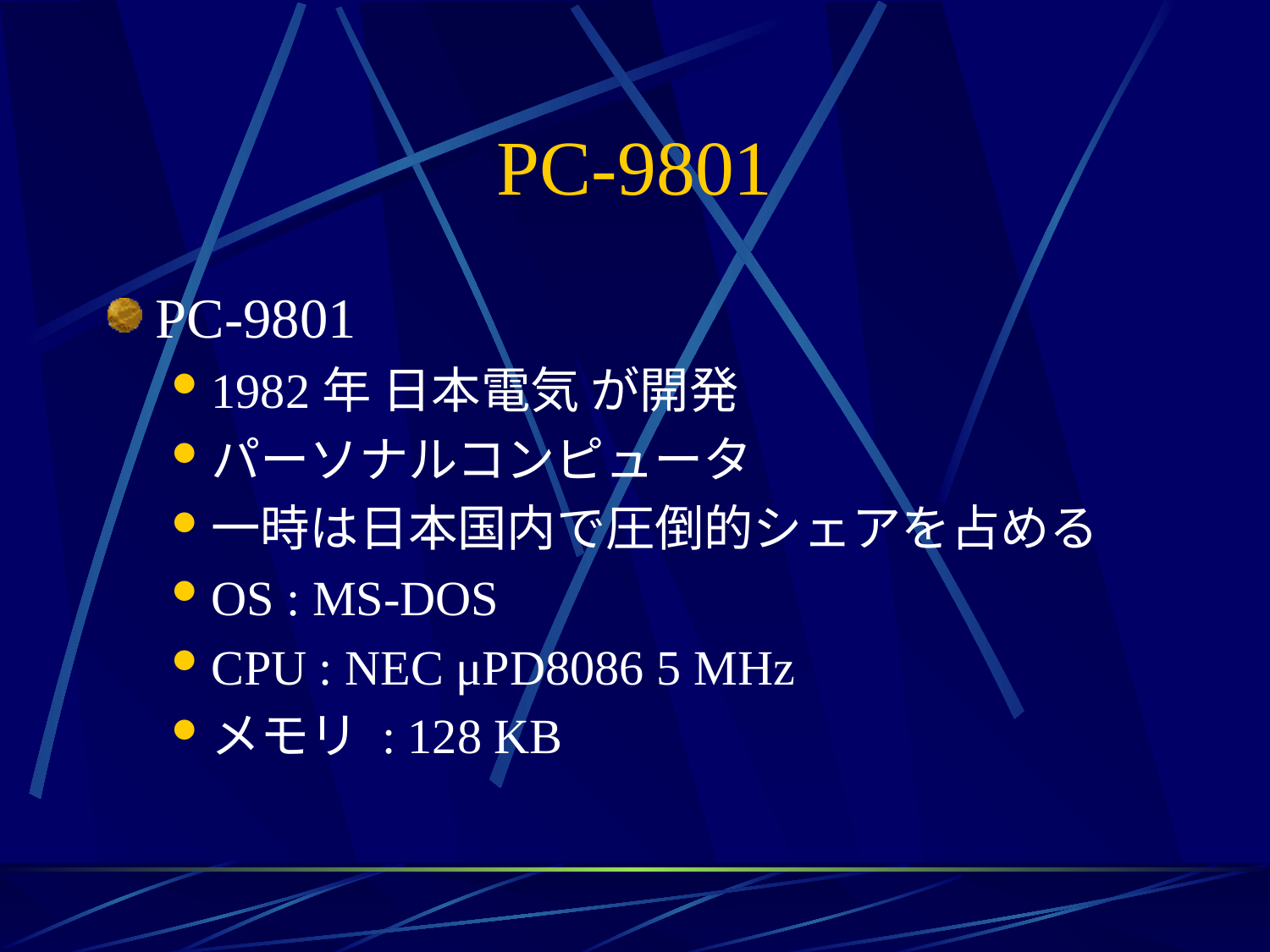

# PC-9801
PC-9801
1982年 日本電気 が開発
パーソナルコンピュータ
一時は日本国内で圧倒的シェアを占める
OS : MS-DOS
CPU : NEC μPD8086 5 MHz
メモリ : 128 KB